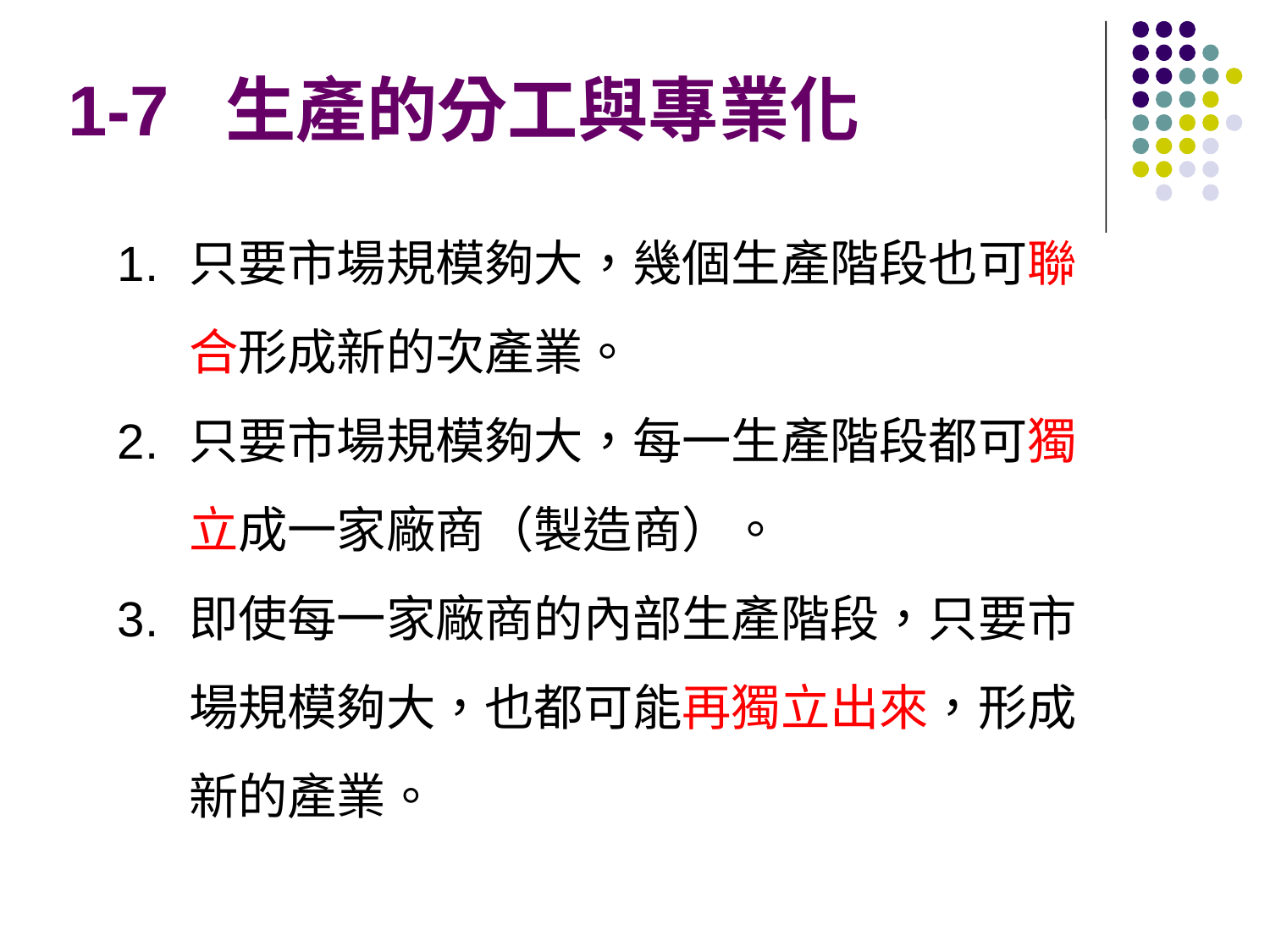

# 1-7  生產的分工與專業化
只要市場規模夠大，幾個生產階段也可聯合形成新的次產業。
只要市場規模夠大，每一生產階段都可獨立成一家廠商（製造商）。
即使每一家廠商的內部生產階段，只要市場規模夠大，也都可能再獨立出來，形成新的產業。